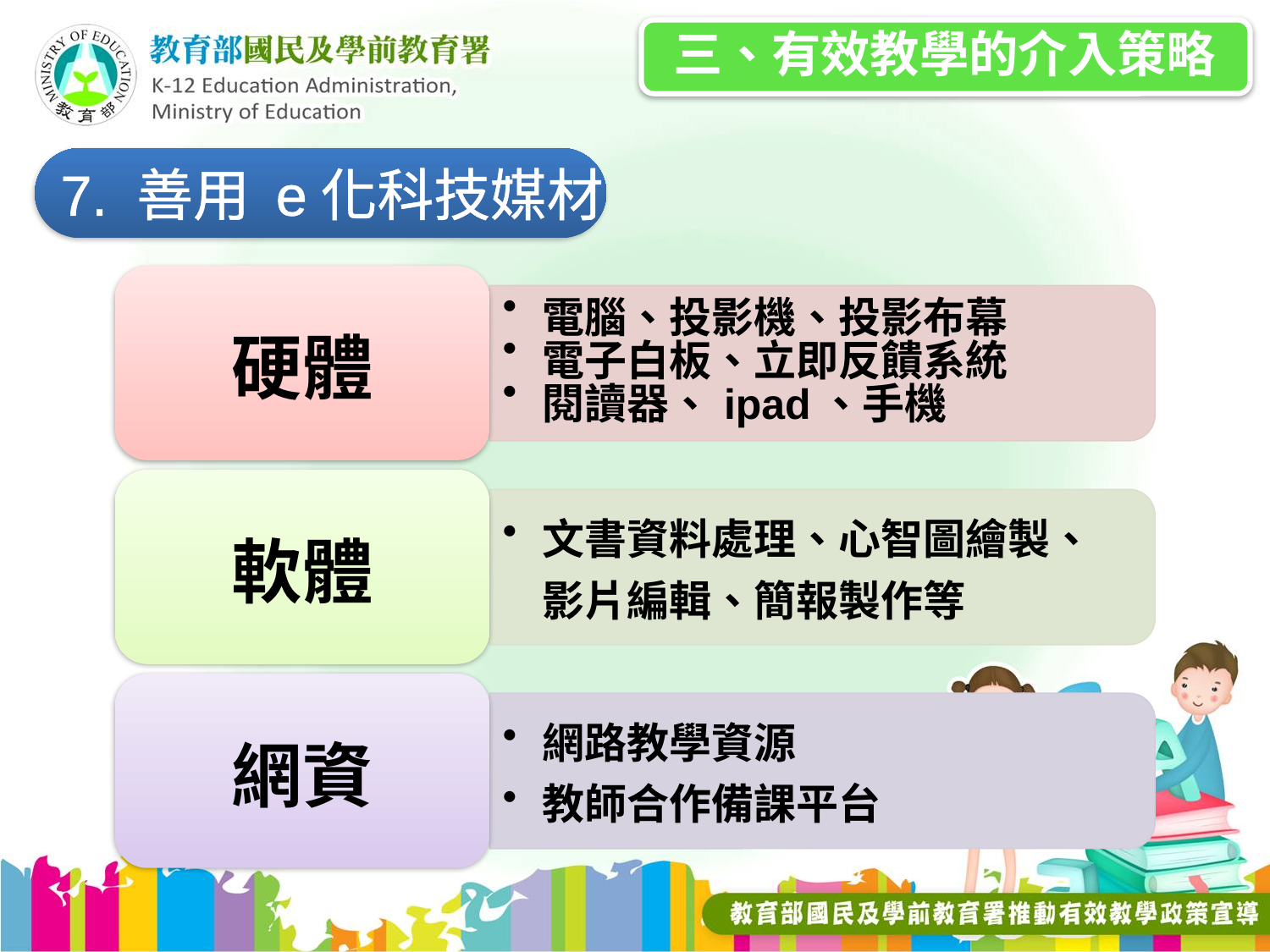

三、有效教學的介入策略
7. 善用 e化科技媒材
硬體
電腦、投影機、投影布幕
電子白板、立即反饋系統
軟體
文書資料處理、心智圖繪製、影片編輯、簡報製作等
網資
網路教學資源
教師合作備課平台
閱讀器、ipad、手機